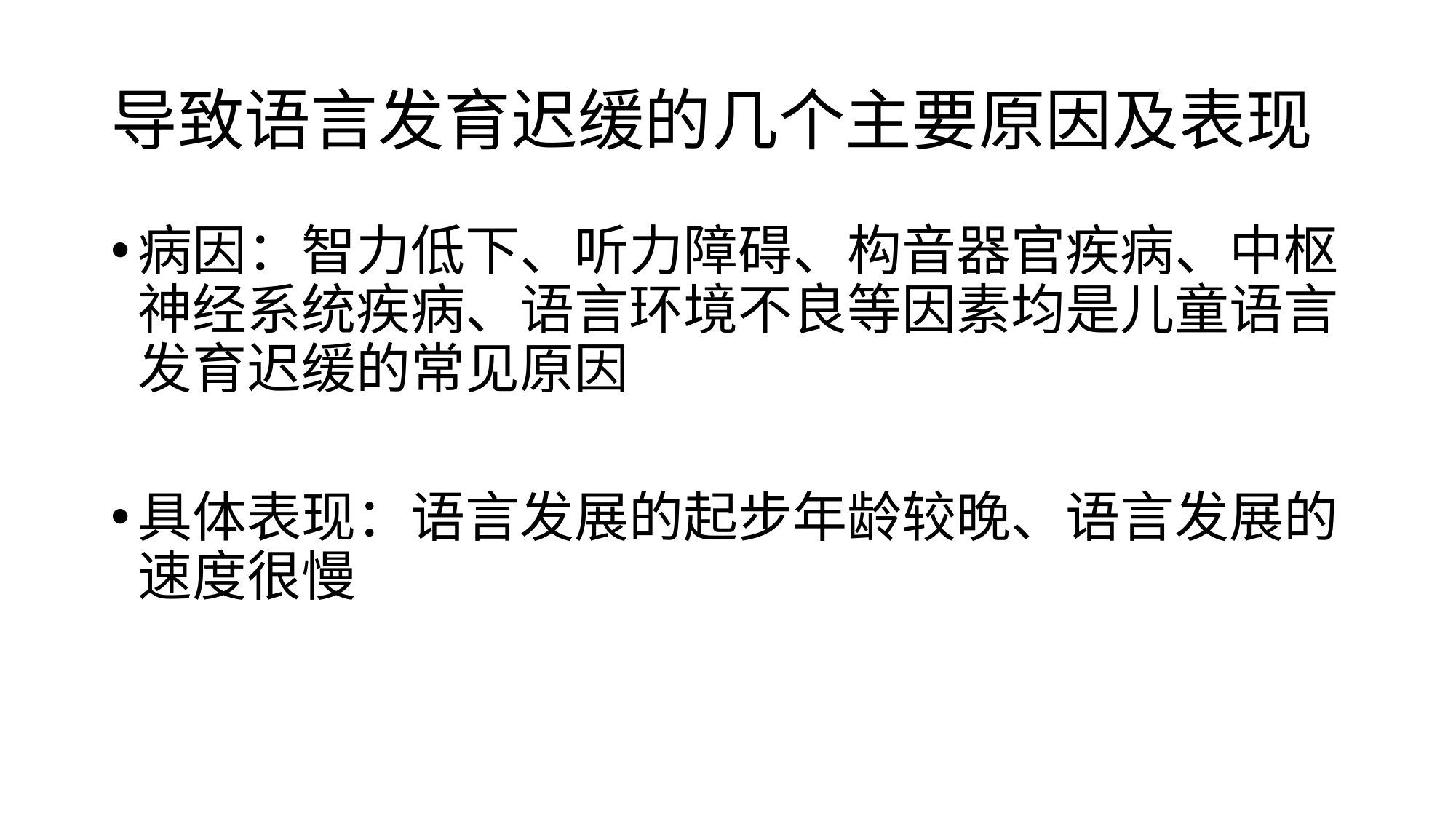

# 导致语言发育迟缓的几个主要原因及表现
病因：智力低下、听力障碍、构音器官疾病、中枢神经系统疾病、语言环境不良等因素均是儿童语言发育迟缓的常见原因

具体表现：语言发展的起步年龄较晚、语言发展的速度很慢